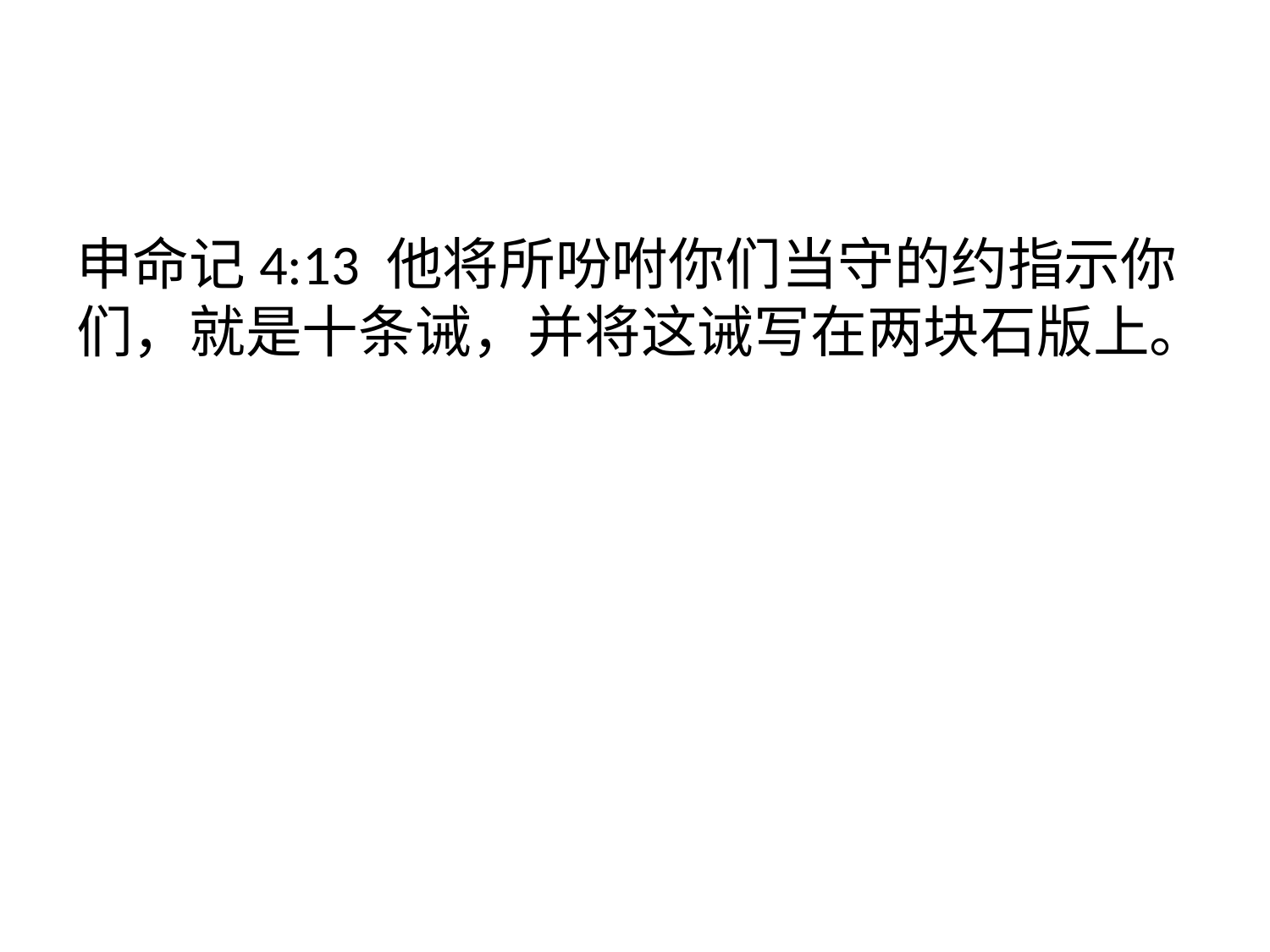

#
申命记4:13 他将所吩咐你们当守的约指示你们，就是十条诫，并将这诫写在两块石版上。